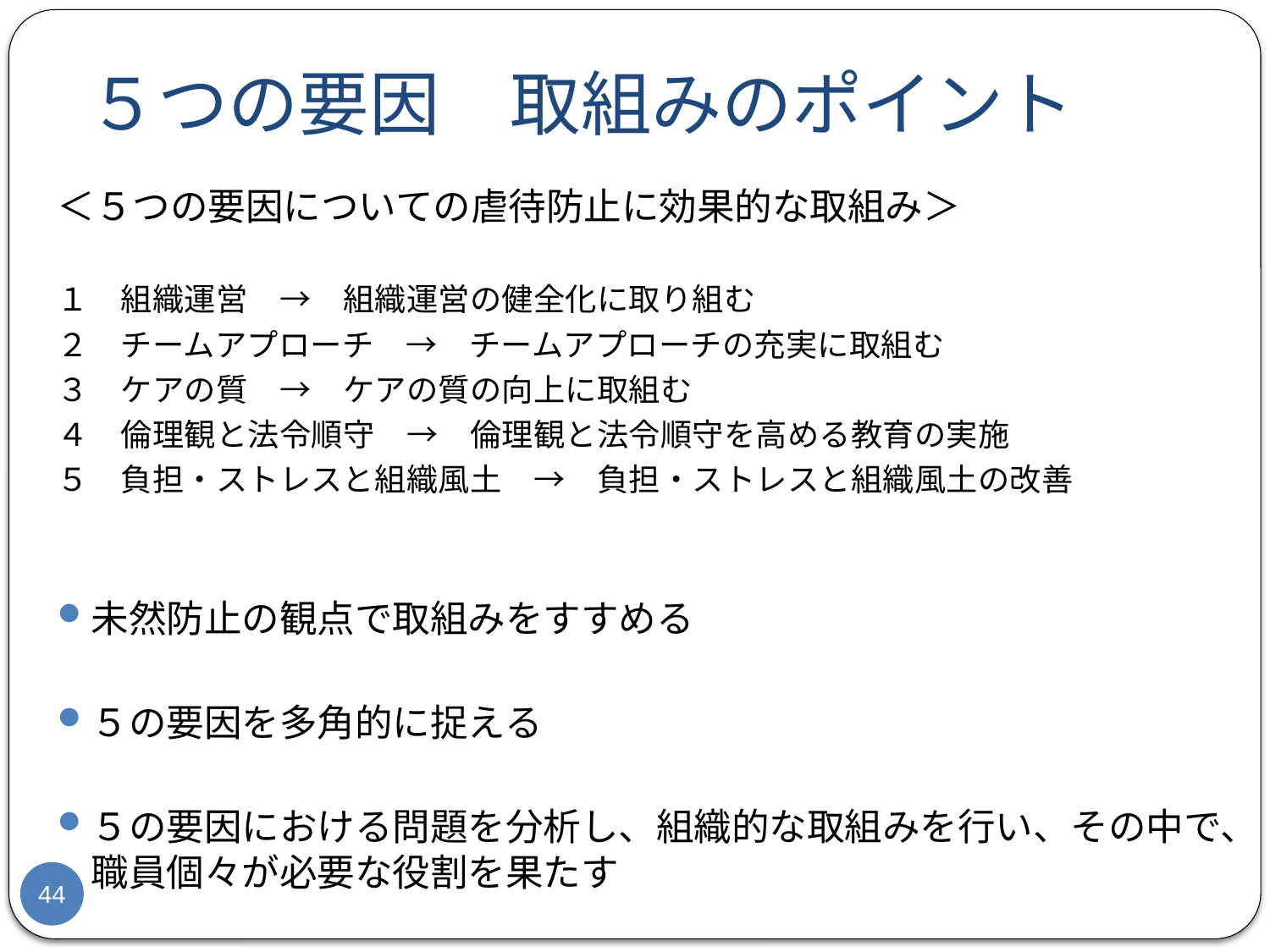

# ５つの要因　取組みのポイント
＜５つの要因についての虐待防止に効果的な取組み＞

１　組織運営　→　組織運営の健全化に取り組む
２　チームアプローチ　→　チームアプローチの充実に取組む
３　ケアの質　→　ケアの質の向上に取組む
４　倫理観と法令順守　→　倫理観と法令順守を高める教育の実施
５　負担・ストレスと組織風土　→　負担・ストレスと組織風土の改善

未然防止の観点で取組みをすすめる

５の要因を多角的に捉える

５の要因における問題を分析し、組織的な取組みを行い、その中で、職員個々が必要な役割を果たす
44